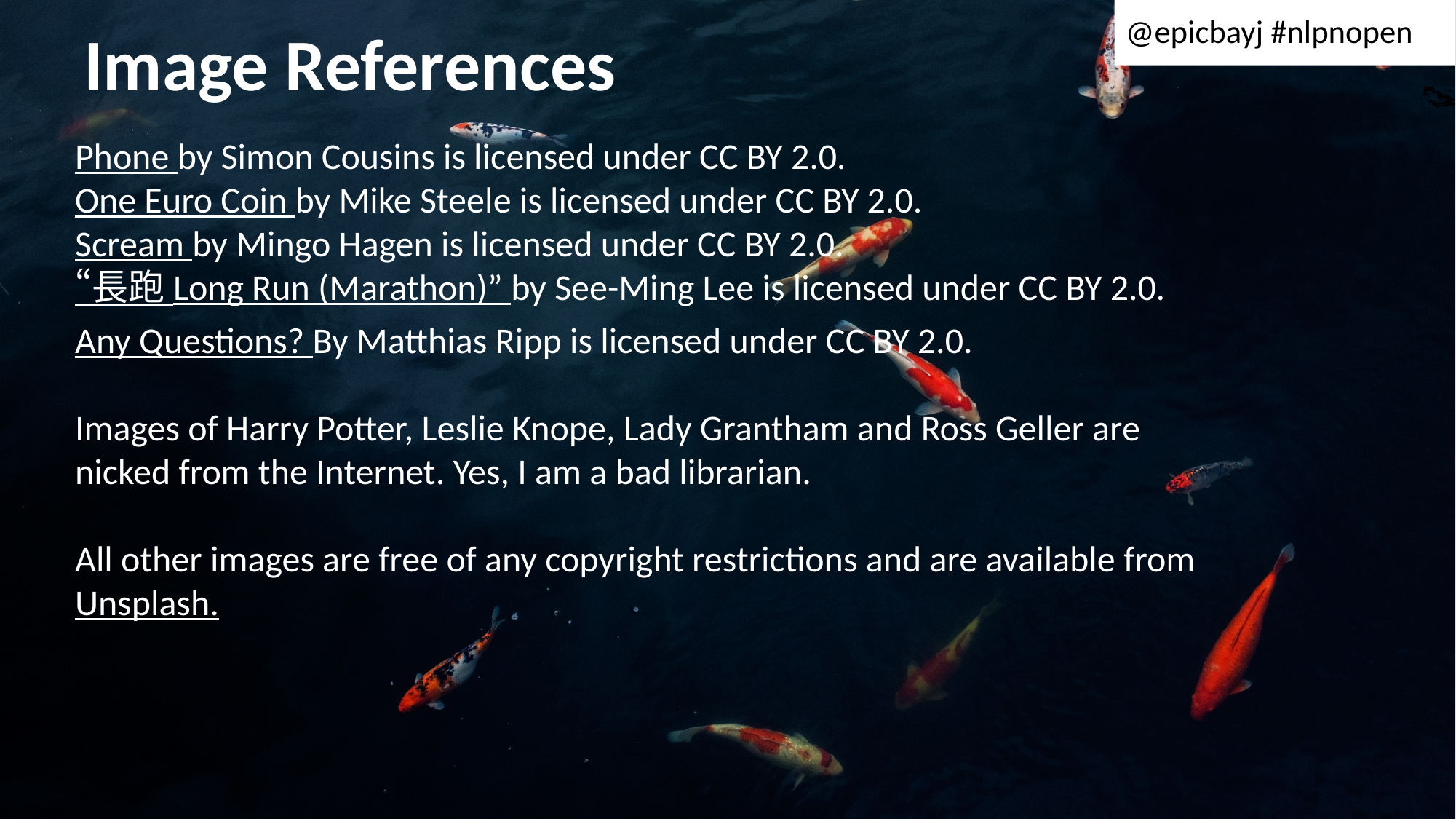

@epicbayj #nlpnopen
# Image References
Phone by Simon Cousins is licensed under CC BY 2.0.
One Euro Coin by Mike Steele is licensed under CC BY 2.0.
Scream by Mingo Hagen is licensed under CC BY 2.0.
“長跑 Long Run (Marathon)” by See-Ming Lee is licensed under CC BY 2.0.
Any Questions? By Matthias Ripp is licensed under CC BY 2.0.

Images of Harry Potter, Leslie Knope, Lady Grantham and Ross Geller are nicked from the Internet. Yes, I am a bad librarian.

All other images are free of any copyright restrictions and are available from Unsplash.